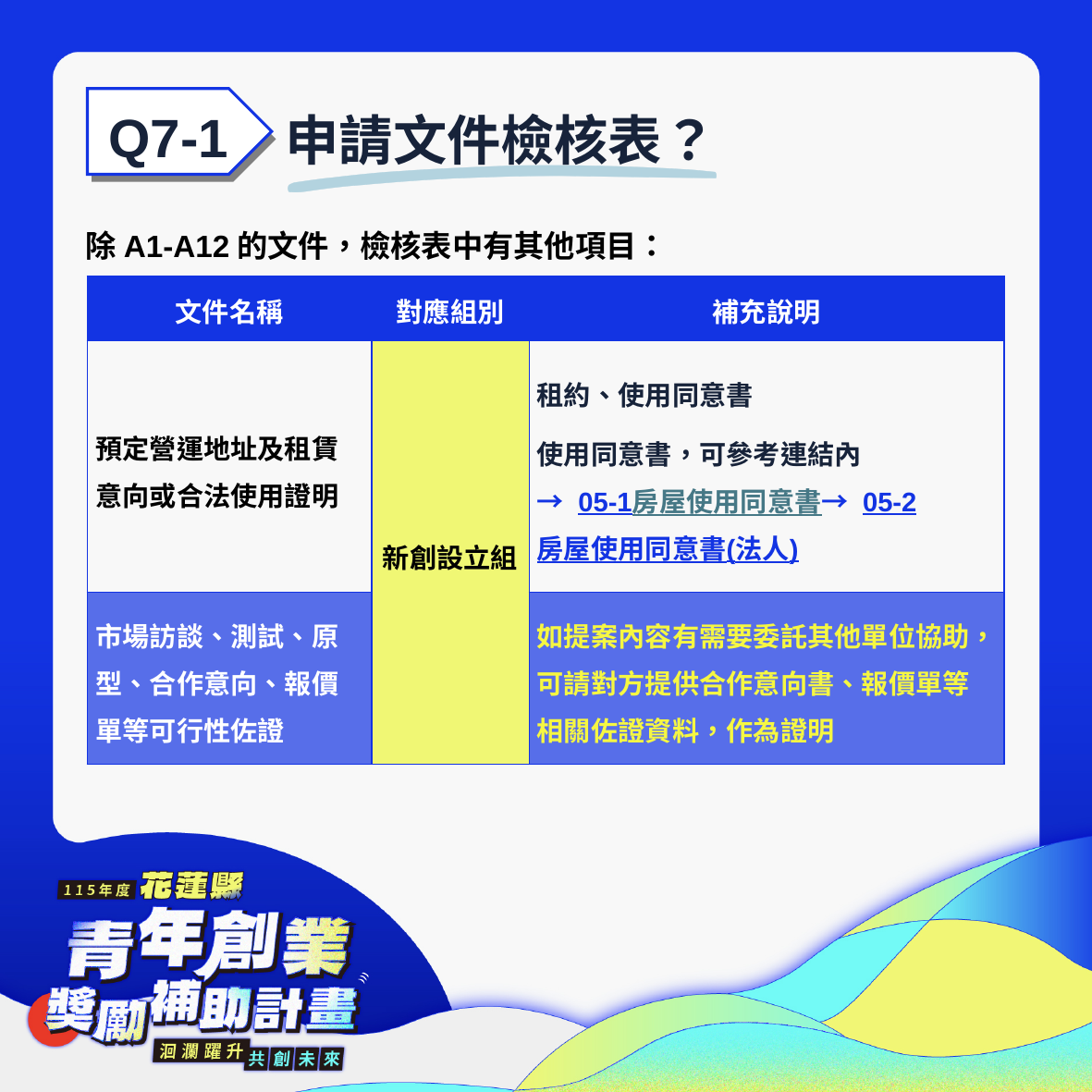

申請文件檢核表？
Q7-1

除A1-A12的文件，檢核表中有其他項目：
| 文件名稱 | 對應組別 | 補充說明 |
| --- | --- | --- |
| 預定營運地址及租賃意向或合法使用證明 | 新創設立組 | 租約、使用同意書 使用同意書，可參考連結內 → 05-1房屋使用同意書 → 05-2房屋使用同意書(法人) |
| 市場訪談、測試、原型、合作意向、報價單等可行性佐證 |  | 如提案內容有需要委託其他單位協助，可請對方提供合作意向書、報價單等相關佐證資料，作為證明 |